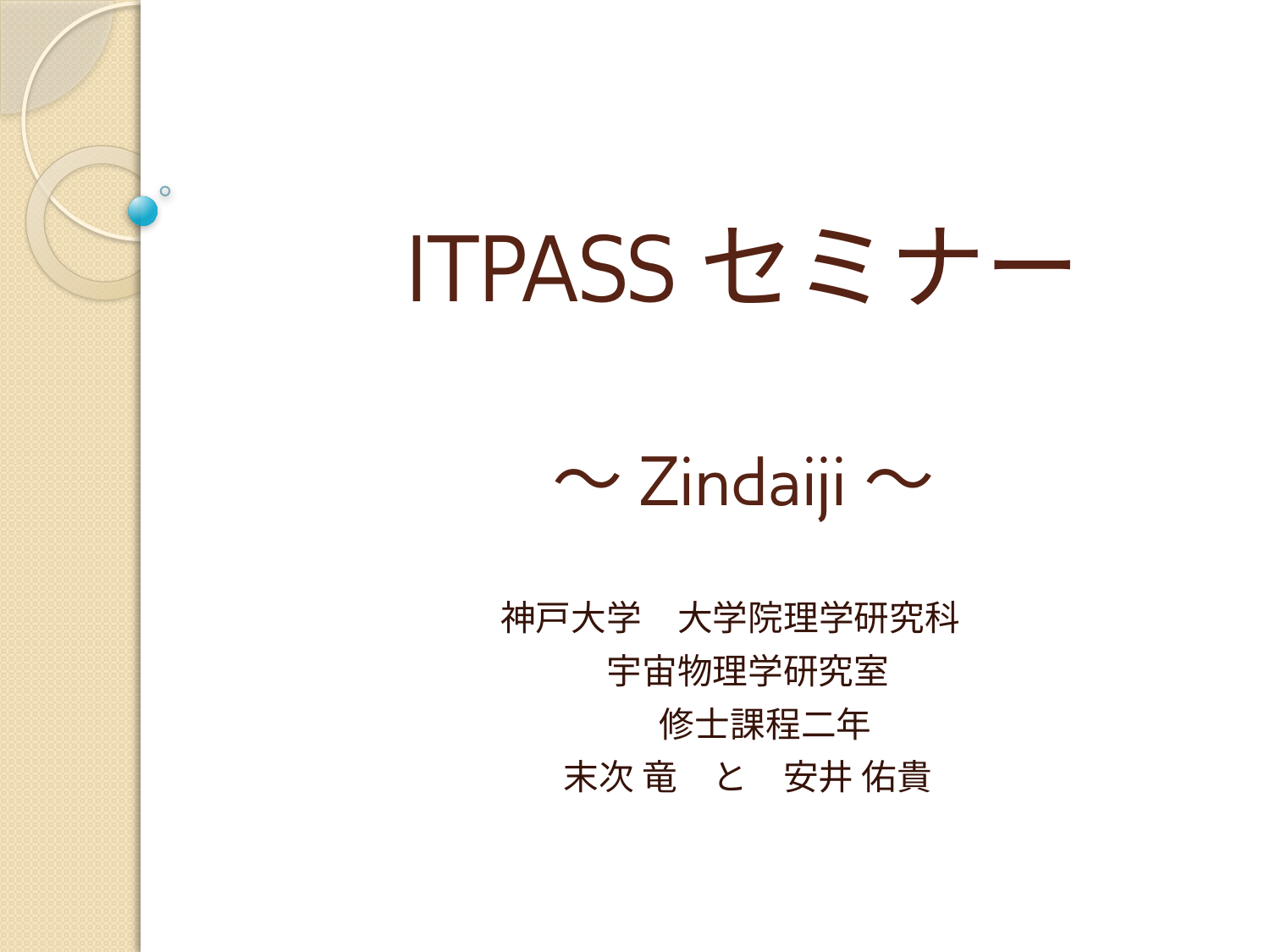

# ITPASSセミナー ～Zindaiji～
神戸大学　大学院理学研究科
宇宙物理学研究室
　修士課程二年
末次 竜　と　安井 佑貴